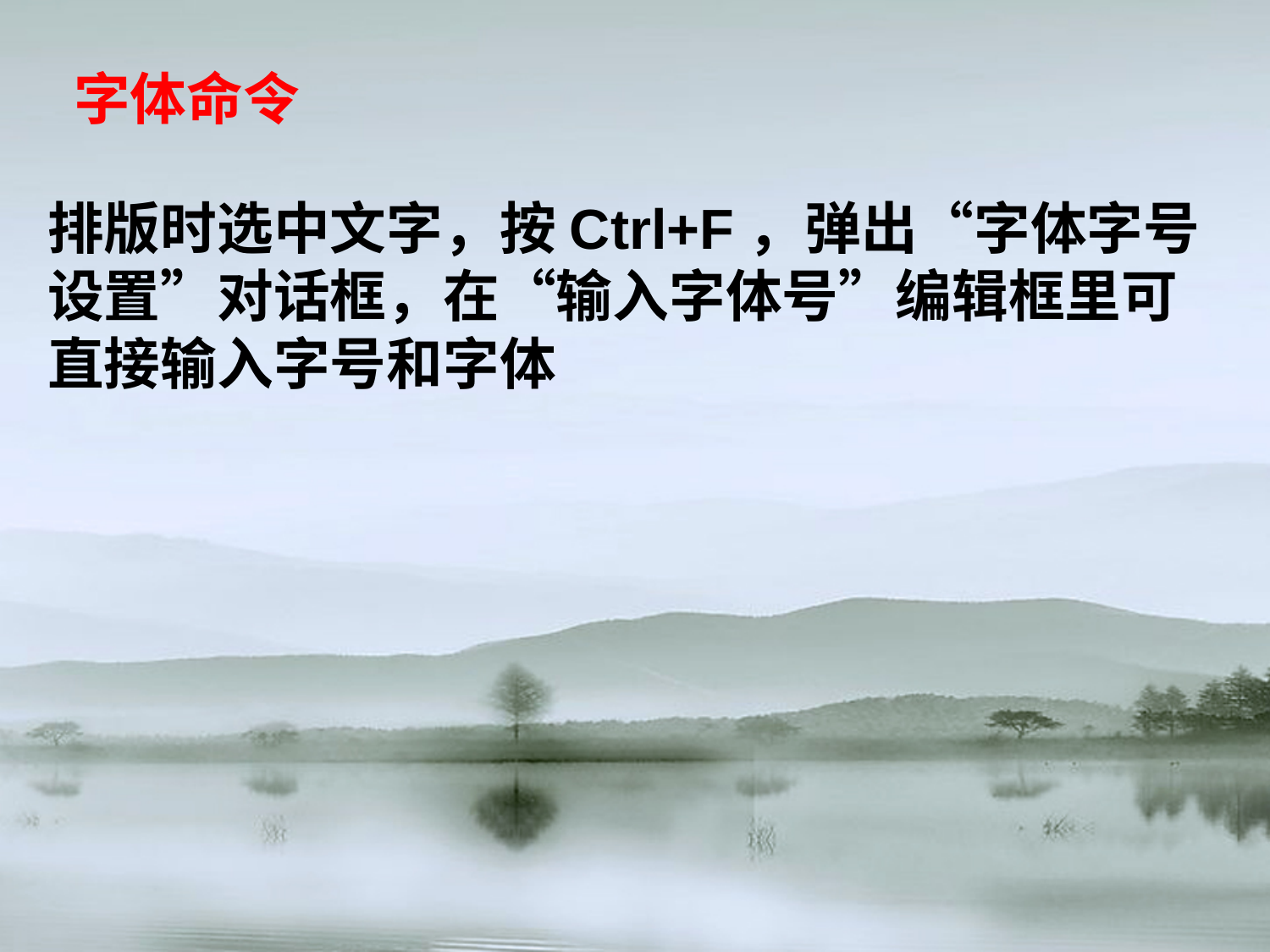

# 字体命令
排版时选中文字，按Ctrl+F，弹出“字体字号设置”对话框，在“输入字体号”编辑框里可直接输入字号和字体